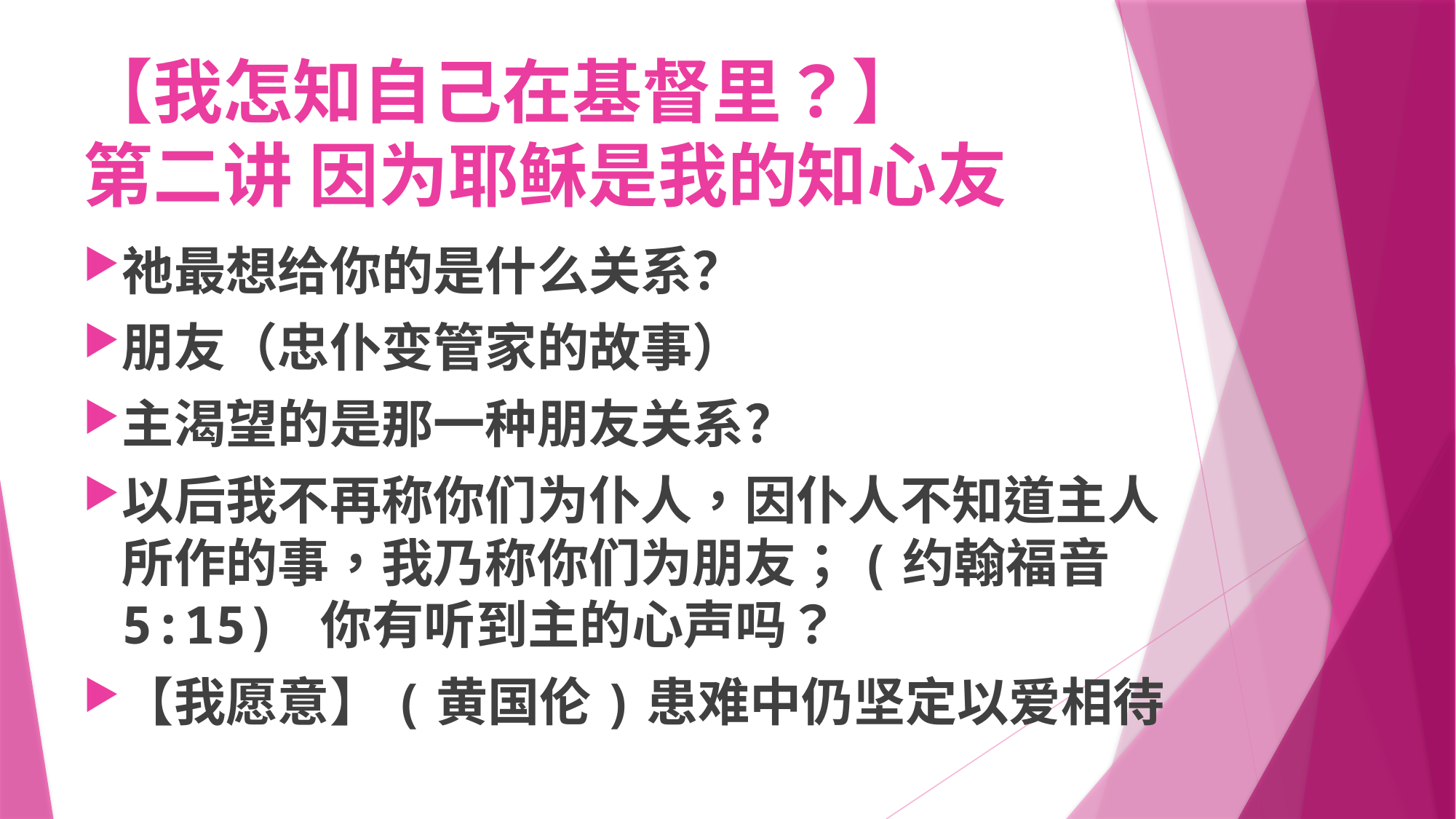

# 【我怎知自己在基督里？】 第二讲 因为耶稣是我的知心友
祂最想给你的是什么关系？
朋友（忠仆变管家的故事）
主渴望的是那一种朋友关系？
以后我不再称你们为仆人，因仆人不知道主人所作的事，我乃称你们为朋友；(约翰福音5:15) 你有听到主的心声吗？
【我愿意】(黄国伦)患难中仍坚定以爱相待